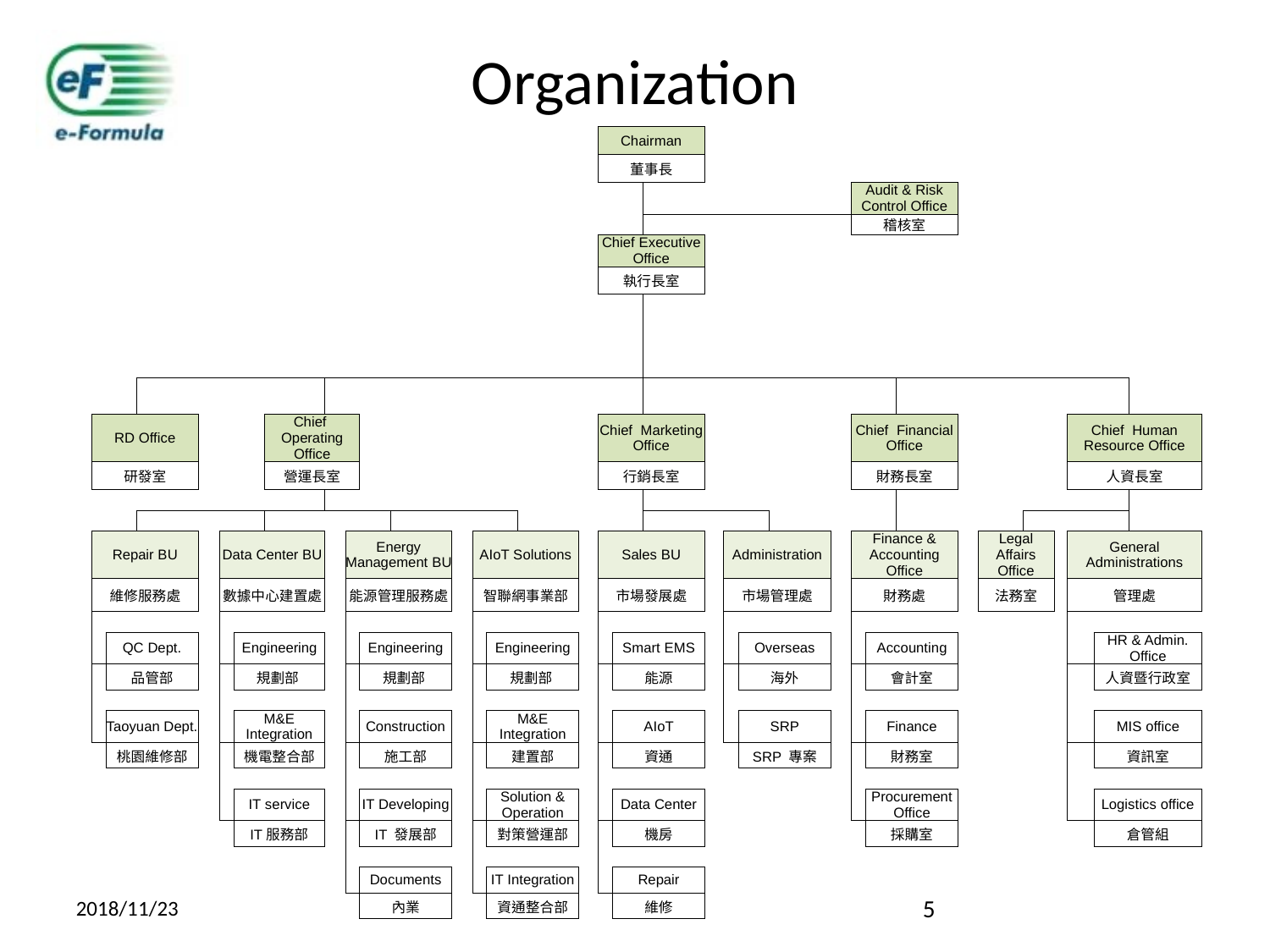

# Organization
|  |  |  |  |  |  |  |  |  |  |  |  |  |  |  |  |  |  |  |  | Chairman |  |  |  |  |  |  |  |  |  |  |  |  |  |  |  |  |  |  |  |  |  |  |
| --- | --- | --- | --- | --- | --- | --- | --- | --- | --- | --- | --- | --- | --- | --- | --- | --- | --- | --- | --- | --- | --- | --- | --- | --- | --- | --- | --- | --- | --- | --- | --- | --- | --- | --- | --- | --- | --- | --- | --- | --- | --- | --- |
|  |  |  |  |  |  |  |  |  |  |  |  |  |  |  |  |  |  |  |  | 董事長 |  |  |  |  |  |  |  |  |  |  |  |  |  |  |  |  |  |  |  |  |  |  |
|  |  |  |  |  |  |  |  |  |  |  |  |  |  |  |  |  |  |  |  |  |  |  |  |  |  |  |  |  |  | Audit & Risk Control Office |  |  |  |  |  |  |  |  |  |  |  |  |
|  |  |  |  |  |  |  |  |  |  |  |  |  |  |  |  |  |  |  |  |  |  |  |  |  |  |  |  |  |  | 稽核室 |  |  |  |  |  |  |  |  |  |  |  |  |
|  |  |  |  |  |  |  |  |  |  |  |  |  |  |  |  |  |  |  |  | Chief Executive Office |  |  |  |  |  |  |  |  |  |  |  |  |  |  |  |  |  |  |  |  |  |  |
|  |  |  |  |  |  |  |  |  |  |  |  |  |  |  |  |  |  |  |  | 執行長室 |  |  |  |  |  |  |  |  |  |  |  |  |  |  |  |  |  |  |  |  |  |  |
|  |  |  |  |  |  |  |  |  |  |  |  |  |  |  |  |  |  |  |  |  |  |  |  |  |  |  |  |  |  |  |  |  |  |  |  |  |  |  |  |  |  |  |
|  |  |  |  |  |  |  |  |  |  |  |  |  |  |  |  |  |  |  |  |  |  |  |  |  |  |  |  |  |  |  |  |  |  |  |  |  |  |  |  |  |  |  |
|  |  |  |  |  |  |  |  |  |  |  |  |  |  |  |  |  |  |  |  |  |  |  |  |  |  |  |  |  |  |  |  |  |  |  |  |  |  |  |  |  |  |  |
|  |  |  |  |  |  |  |  |  |  |  |  |  |  |  |  |  |  |  |  |  |  |  |  |  |  |  |  |  |  |  |  |  |  |  |  |  |  |  |  |  |  |  |
| RD Office |  |  |  |  |  |  | Chief Operating Office |  |  |  |  |  |  |  |  |  |  |  |  | Chief Marketing Office |  |  |  |  |  |  |  |  |  | Chief Financial Office |  |  |  |  |  |  |  |  | Chief Human Resource Office |  |  |  |
| 研發室 |  |  |  |  |  |  | 營運長室 |  |  |  |  |  |  |  |  |  |  |  |  | 行銷長室 |  |  |  |  |  |  |  |  |  | 財務長室 |  |  |  |  |  |  |  |  | 人資長室 |  |  |  |
|  |  |  |  |  |  |  |  |  |  |  |  |  |  |  |  |  |  |  |  |  |  |  |  |  |  |  |  |  |  |  |  |  |  |  |  |  |  |  |  |  |  |  |
|  |  |  |  |  |  |  |  |  |  |  |  |  |  |  |  |  |  |  |  |  |  |  |  |  |  |  |  |  |  |  |  |  |  |  |  |  |  |  |  |  |  |  |
| Repair BU |  |  |  |  | Data Center BU |  |  |  |  | Energy Management BU |  |  |  |  | AIoT Solutions |  |  |  |  | Sales BU |  |  |  |  | Administration |  |  |  |  | Finance & Accounting Office |  |  |  |  | Legal Affairs Office |  |  |  | General Administrations |  |  |  |
| 維修服務處 |  |  |  |  | 數據中心建置處 |  |  |  |  | 能源管理服務處 |  |  |  |  | 智聯網事業部 |  |  |  |  | 市場發展處 |  |  |  |  | 市場管理處 |  |  |  |  | 財務處 |  |  |  |  | 法務室 |  |  |  | 管理處 |  |  |  |
|  |  |  |  |  |  |  |  |  |  |  |  |  |  |  |  |  |  |  |  |  |  |  |  |  |  |  |  |  |  |  |  |  |  |  |  |  |  |  |  |  |  |  |
|  | QC Dept. |  |  |  |  | Engineering |  |  |  |  | Engineering |  |  |  |  | Engineering |  |  |  |  | Smart EMS |  |  |  |  | Overseas |  |  |  |  | Accounting |  |  |  |  |  |  |  |  | HR & Admin. Office |  |  |
|  | 品管部 |  |  |  |  | 規劃部 |  |  |  |  | 規劃部 |  |  |  |  | 規劃部 |  |  |  |  | 能源 |  |  |  |  | 海外 |  |  |  |  | 會計室 |  |  |  |  |  |  |  |  | 人資暨行政室 |  |  |
|  |  |  |  |  |  |  |  |  |  |  |  |  |  |  |  |  |  |  |  |  |  |  |  |  |  |  |  |  |  |  |  |  |  |  |  |  |  |  |  |  |  |  |
|  | Taoyuan Dept. |  |  |  |  | M&E Integration |  |  |  |  | Construction |  |  |  |  | M&E Integration |  |  |  |  | AIoT |  |  |  |  | SRP |  |  |  |  | Finance |  |  |  |  |  |  |  |  | MIS office |  |  |
|  | 桃園維修部 |  |  |  |  | 機電整合部 |  |  |  |  | 施工部 |  |  |  |  | 建置部 |  |  |  |  | 資通 |  |  |  |  | SRP 專案 |  |  |  |  | 財務室 |  |  |  |  |  |  |  |  | 資訊室 |  |  |
|  |  |  |  |  |  |  |  |  |  |  |  |  |  |  |  |  |  |  |  |  |  |  |  |  |  |  |  |  |  |  |  |  |  |  |  |  |  |  |  |  |  |  |
|  |  |  |  |  |  | IT service |  |  |  |  | IT Developing |  |  |  |  | Solution & Operation |  |  |  |  | Data Center |  |  |  |  |  |  |  |  |  | Procurement Office |  |  |  |  |  |  |  |  | Logistics office |  |  |
|  |  |  |  |  |  | IT服務部 |  |  |  |  | IT 發展部 |  |  |  |  | 對策營運部 |  |  |  |  | 機房 |  |  |  |  |  |  |  |  |  | 採購室 |  |  |  |  |  |  |  |  | 倉管組 |  |  |
|  |  |  |  |  |  |  |  |  |  |  |  |  |  |  |  |  |  |  |  |  |  |  |  |  |  |  |  |  |  |  |  |  |  |  |  |  |  |  |  |  |  |  |
|  |  |  |  |  |  |  |  |  |  |  | Documents |  |  |  |  | IT Integration |  |  |  |  | Repair |  |  |  |  |  |  |  |  |  |  |  |  |  |  |  |  |  |  |  |  |  |
|  |  |  |  |  |  |  |  |  |  |  | 內業 |  |  |  |  | 資通整合部 |  |  |  |  | 維修 |  |  |  |  |  |  |  |  |  |  |  |  |  |  |  |  |  |  |  |  |  |
2018/11/23
5